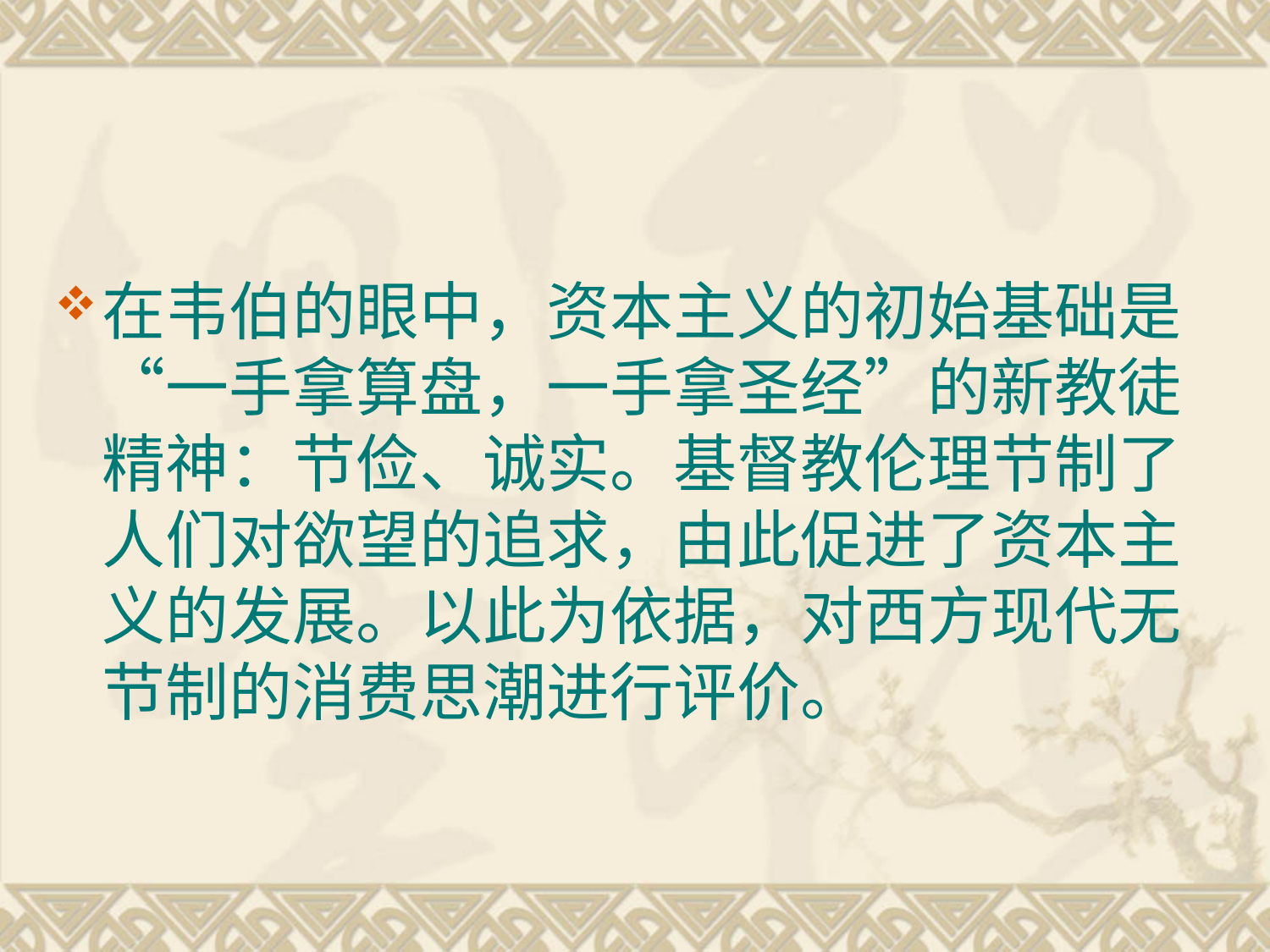

在韦伯的眼中，资本主义的初始基础是“一手拿算盘，一手拿圣经”的新教徒精神：节俭、诚实。基督教伦理节制了人们对欲望的追求，由此促进了资本主义的发展。以此为依据，对西方现代无节制的消费思潮进行评价。